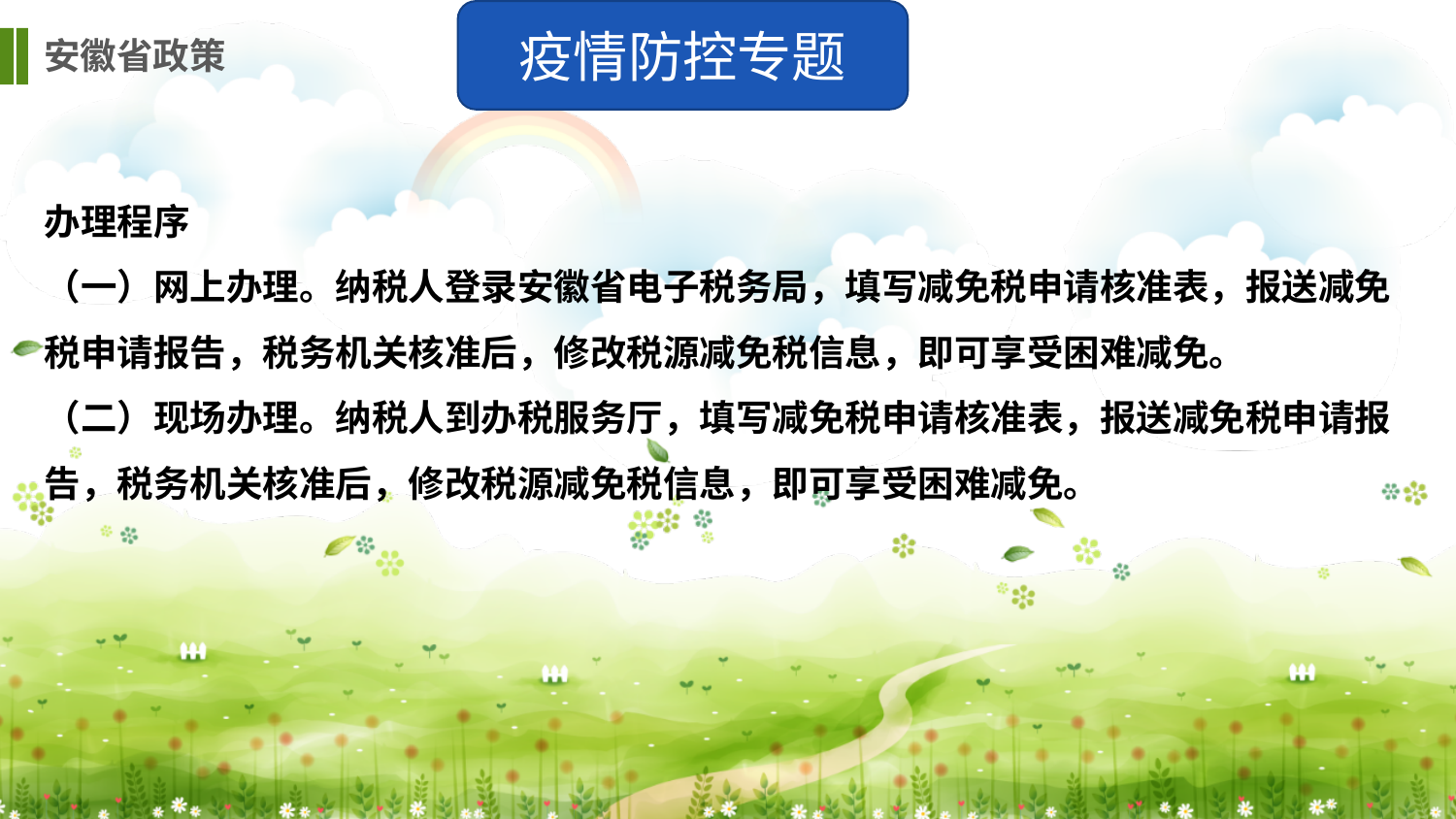

疫情防控专题
安徽省政策

办理程序
（一）网上办理。纳税人登录安徽省电子税务局，填写减免税申请核准表，报送减免税申请报告，税务机关核准后，修改税源减免税信息，即可享受困难减免。
（二）现场办理。纳税人到办税服务厅，填写减免税申请核准表，报送减免税申请报告，税务机关核准后，修改税源减免税信息，即可享受困难减免。